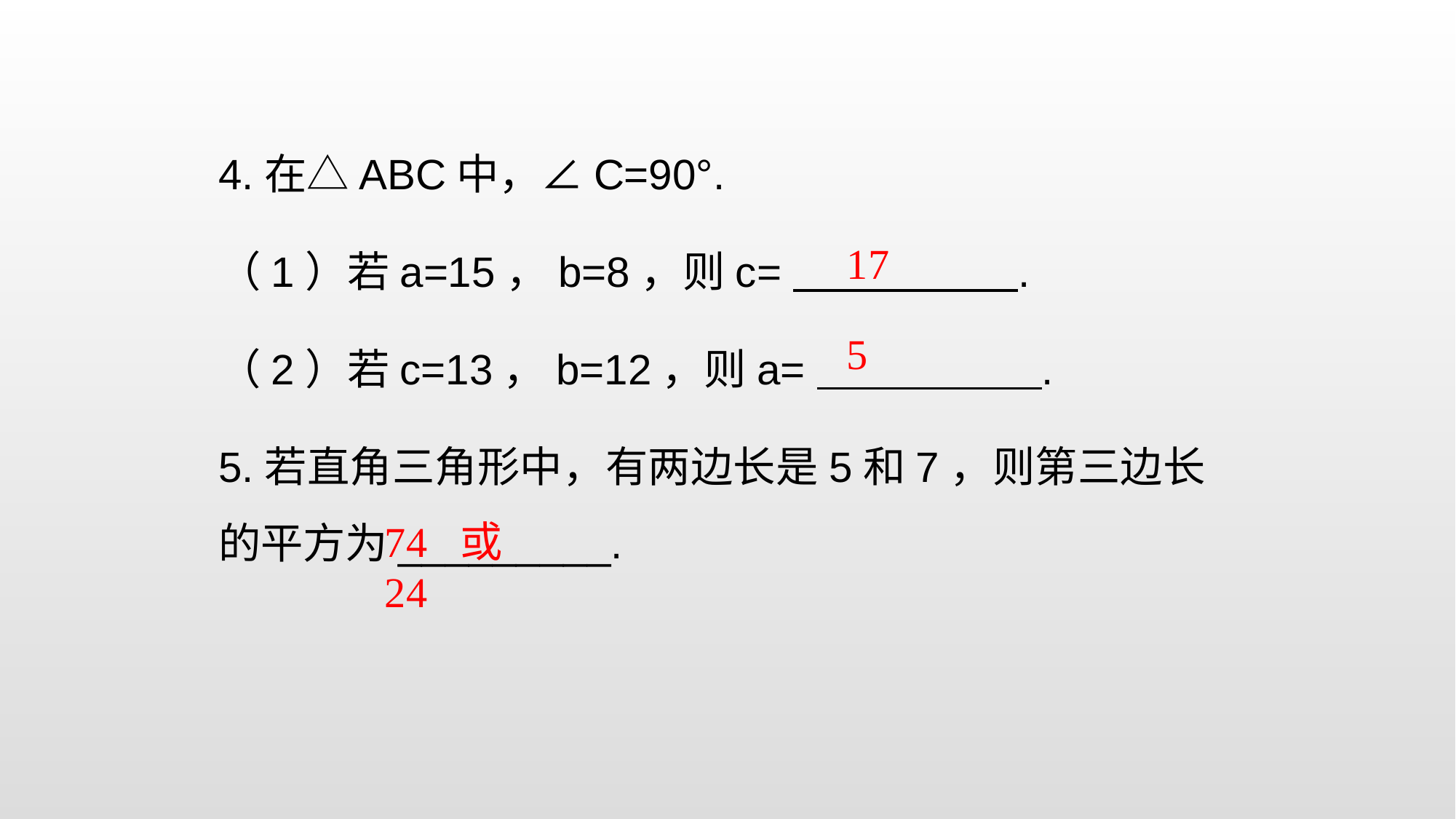

4.在△ABC中，∠C=90°.
（1）若a=15，b=8，则c=                    .
（2）若c=13，b=12，则a=                    .
5.若直角三角形中，有两边长是5和7，则第三边长的平方为_________.
17
5
74或24